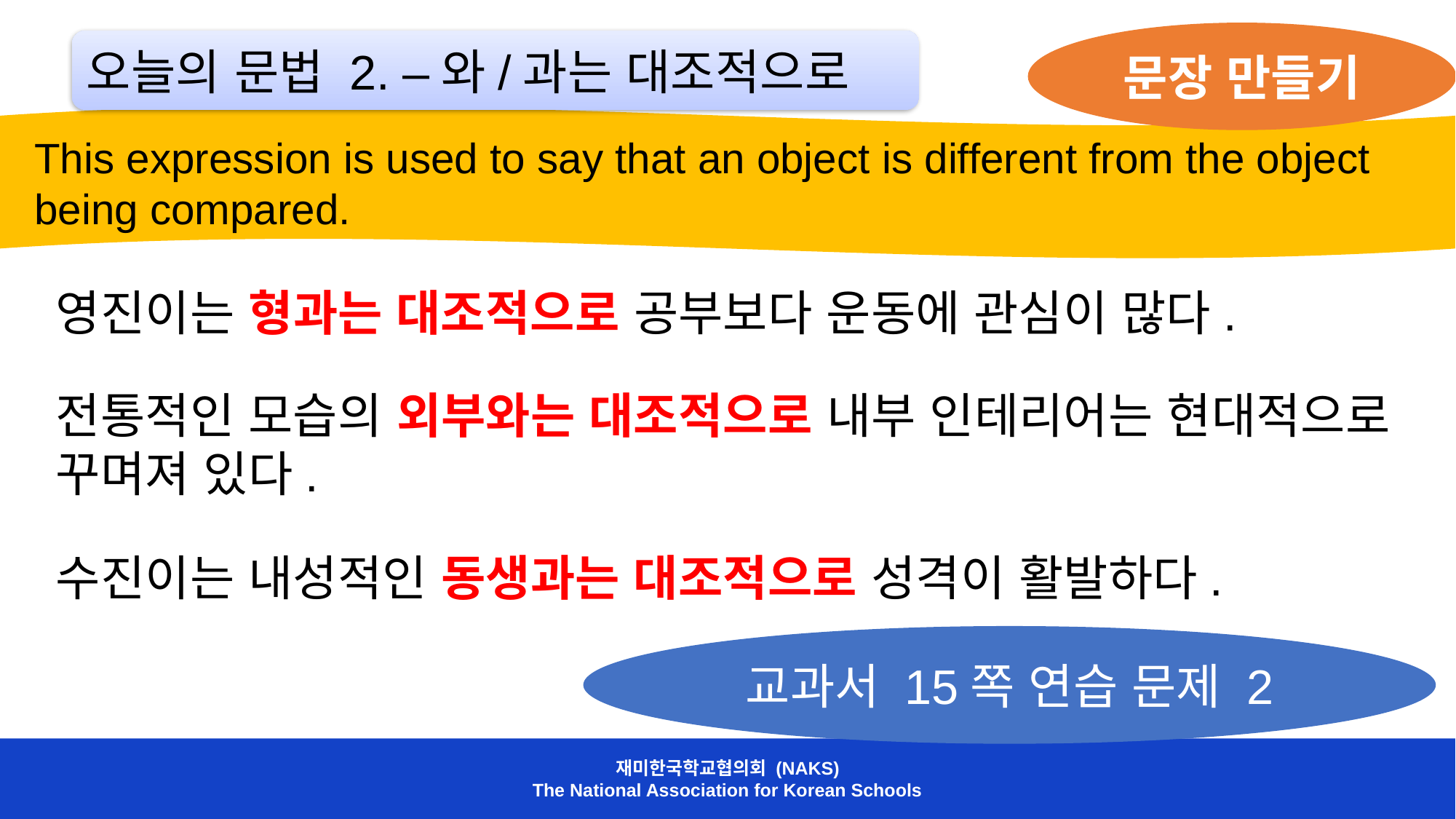

문장 만들기
오늘의 문법 2. –와/과는 대조적으로
  This expression is used to say that an object is different from the object
  being compared.
영진이는 형과는 대조적으로 공부보다 운동에 관심이 많다.
전통적인 모습의 외부와는 대조적으로 내부 인테리어는 현대적으로 꾸며져 있다.
수진이는 내성적인 동생과는 대조적으로 성격이 활발하다.
교과서 15쪽 연습 문제 2
재미한국학교협의회 (NAKS)
The National Association for Korean Schools